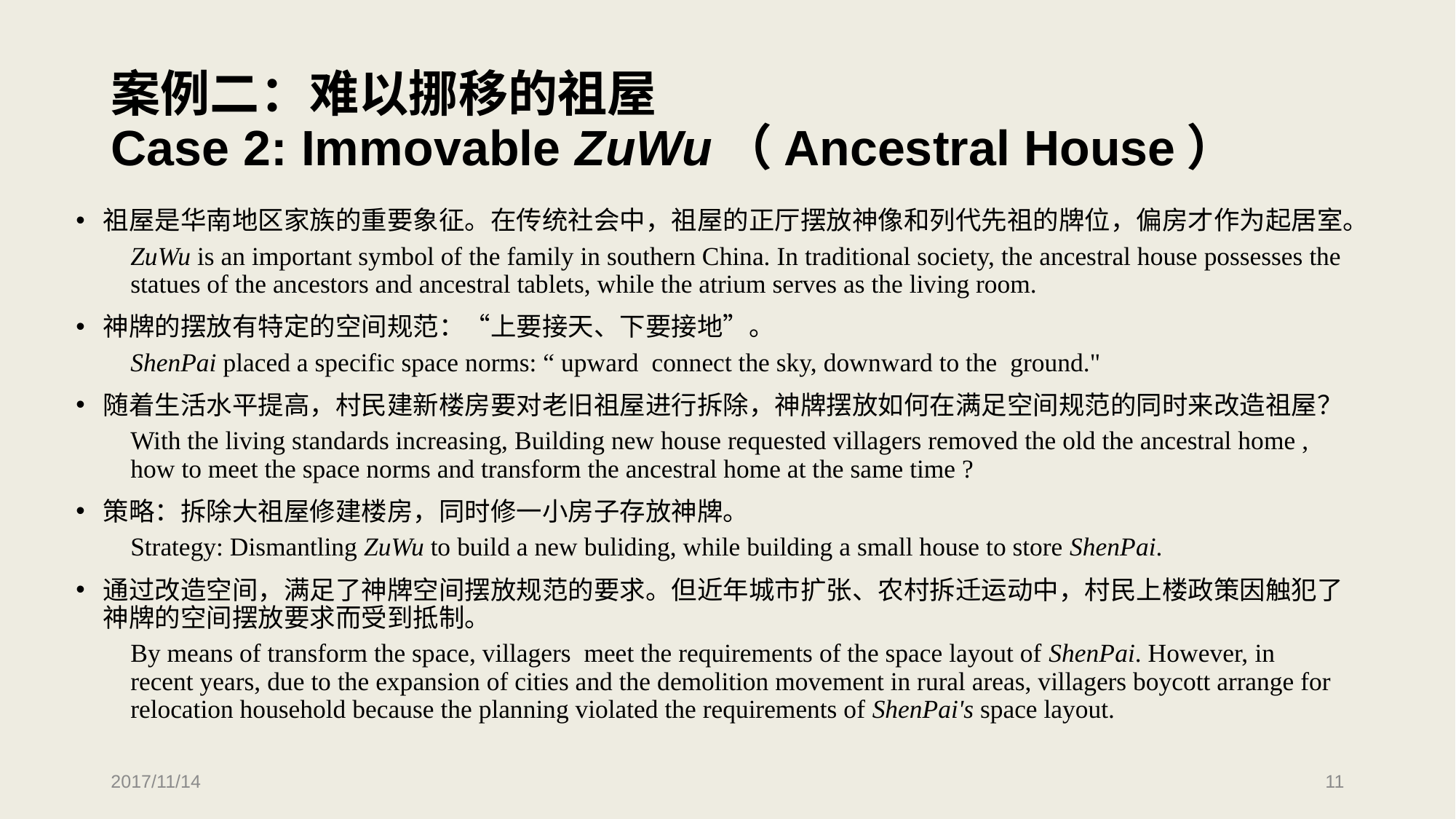

# 案例二：难以挪移的祖屋 Case 2: Immovable ZuWu（Ancestral House）
祖屋是华南地区家族的重要象征。在传统社会中，祖屋的正厅摆放神像和列代先祖的牌位，偏房才作为起居室。
ZuWu is an important symbol of the family in southern China. In traditional society, the ancestral house possesses the statues of the ancestors and ancestral tablets, while the atrium serves as the living room.
神牌的摆放有特定的空间规范：“上要接天、下要接地”。
ShenPai placed a specific space norms: “ upward  connect the sky, downward to the  ground."
随着生活水平提高，村民建新楼房要对老旧祖屋进行拆除，神牌摆放如何在满足空间规范的同时来改造祖屋？
With the living standards increasing, Building new house requested villagers removed the old the ancestral home , how to meet the space norms and transform the ancestral home at the same time ?
策略：拆除大祖屋修建楼房，同时修一小房子存放神牌。
Strategy: Dismantling ZuWu to build a new buliding, while building a small house to store ShenPai.
通过改造空间，满足了神牌空间摆放规范的要求。但近年城市扩张、农村拆迁运动中，村民上楼政策因触犯了神牌的空间摆放要求而受到抵制。
By means of transform the space, villagers  meet the requirements of the space layout of ShenPai. However, in recent years, due to the expansion of cities and the demolition movement in rural areas, villagers boycott arrange for relocation household because the planning violated the requirements of ShenPai's space layout.
2017/11/14
11